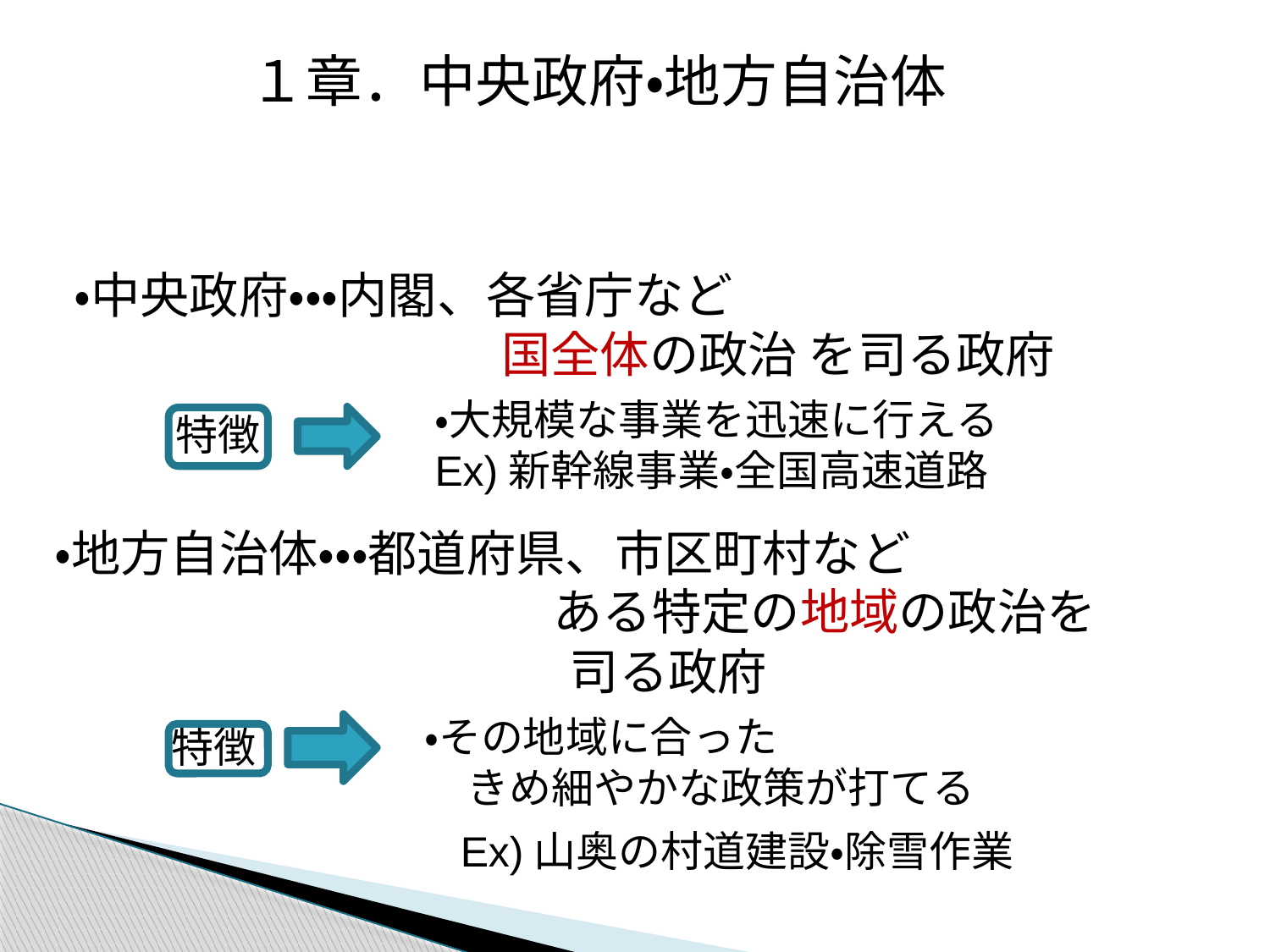

１章．中央政府・地方自治体
・中央政府・・・内閣、各省庁など
　　　　　　　　   国全体の政治 を司る政府
・大規模な事業を迅速に行える
Ex)新幹線事業・全国高速道路
特徴

・地方自治体・・・都道府県、市区町村など
　　　　　　　　　     ある特定の地域の政治を
　　　　　　　　　　  司る政府
・その地域に合った
　きめ細やかな政策が打てる
特徴

Ex)山奥の村道建設・除雪作業